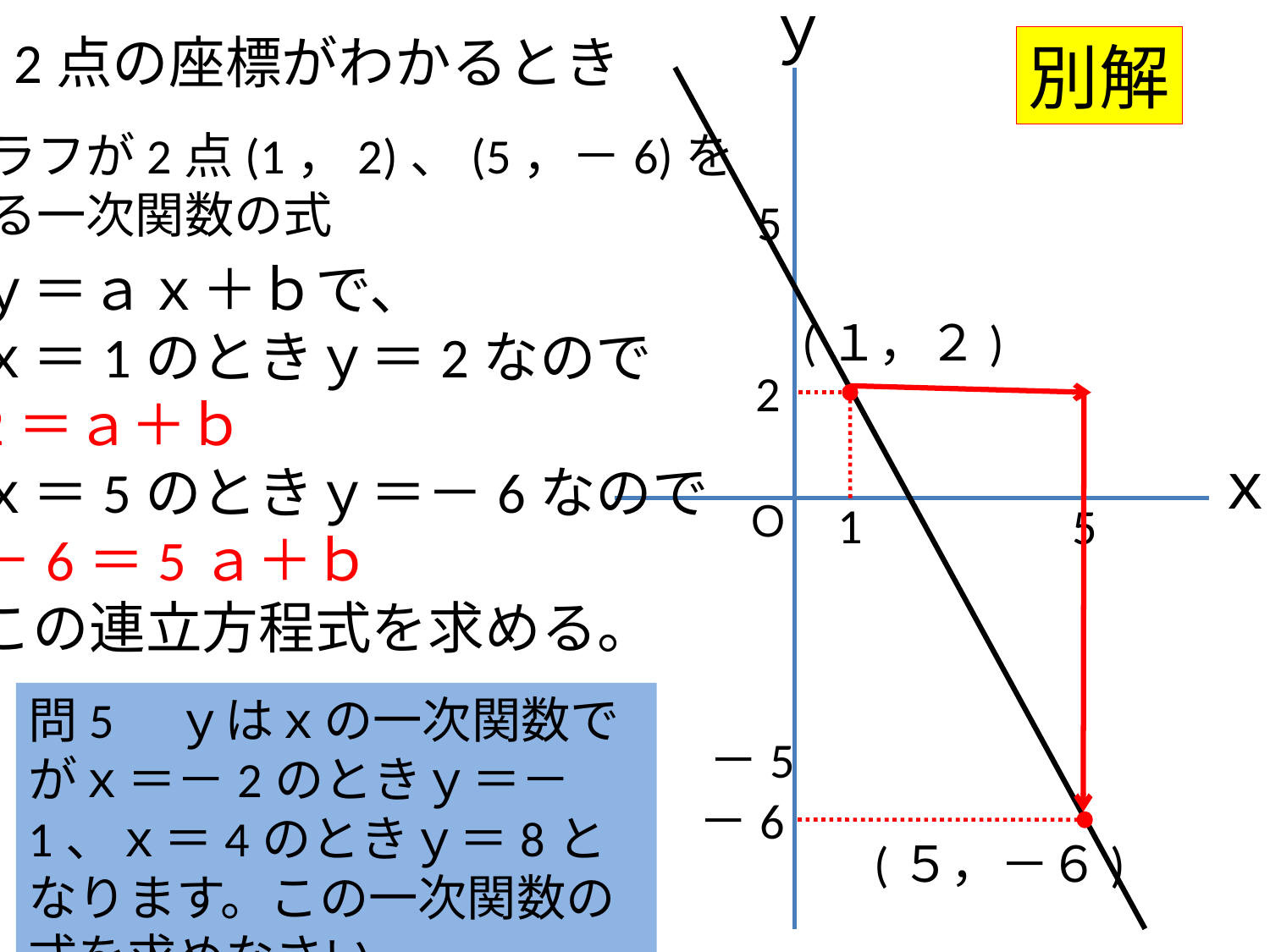

ｙ
5
ｘ
Ｏ
5
－5
2点の座標がわかるとき
別解
グラフが2点(1，2)、(5，－6)を
通る一次関数の式
ｙ＝ａｘ＋ｂで、
ｘ＝1のときｙ＝2なので
2＝ａ＋ｂ
ｘ＝5のときｙ＝－6なので
－6＝5ａ＋ｂ
この連立方程式を求める。
(１，２)
2

1
問5　ｙはｘの一次関数でがｘ＝－2のときｙ＝－1、ｘ＝4のときｙ＝8となります。この一次関数の式を求めなさい。
－6

(５，－６)